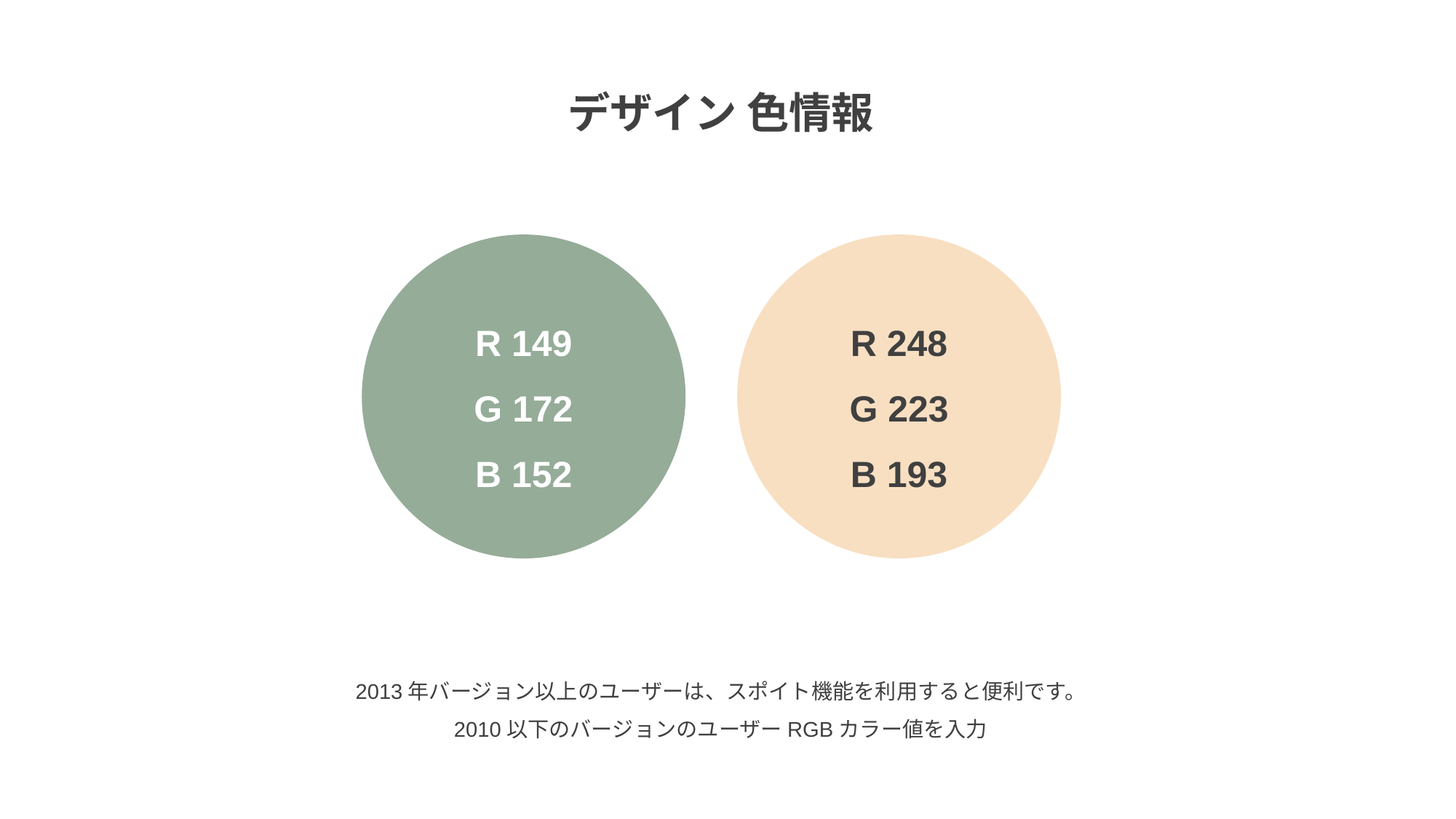

デザイン 色情報
R 149
G 172
B 152
R 248
G 223
B 193
2013年バージョン以上のユーザーは、スポイト機能を利用すると便利です。
2010以下のバージョンのユーザーRGBカラー値を入力